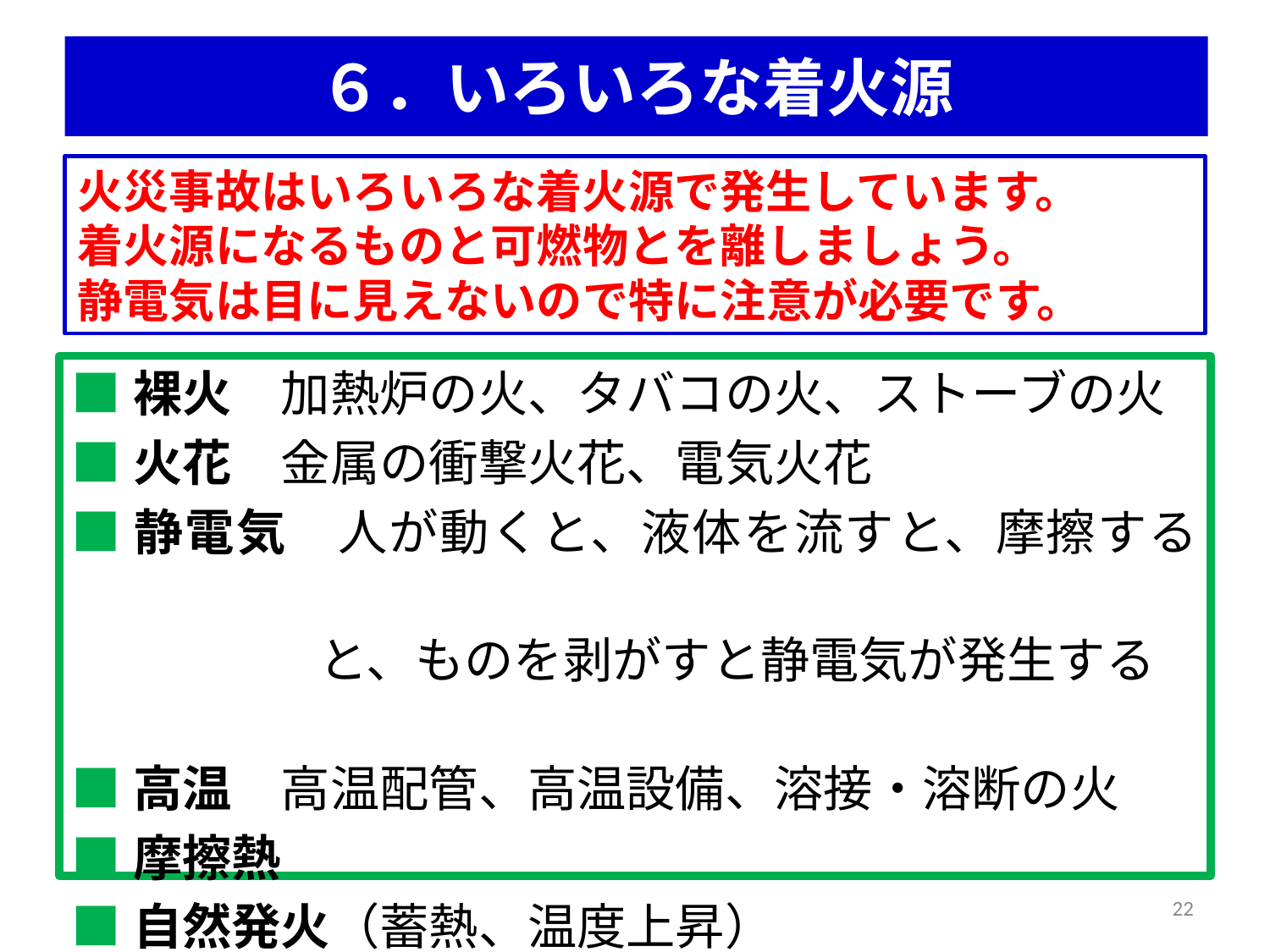

# ６．いろいろな着火源
火災事故はいろいろな着火源で発生しています。
着火源になるものと可燃物とを離しましょう。
静電気は目に見えないので特に注意が必要です。
■裸火　加熱炉の火、タバコの火、ストーブの火
■火花　金属の衝撃火花、電気火花
■静電気　人が動くと、液体を流すと、摩擦する
　　　　　と、ものを剥がすと静電気が発生する
■高温　高温配管、高温設備、溶接・溶断の火
■摩擦熱
■自然発火（蓄熱、温度上昇）
22